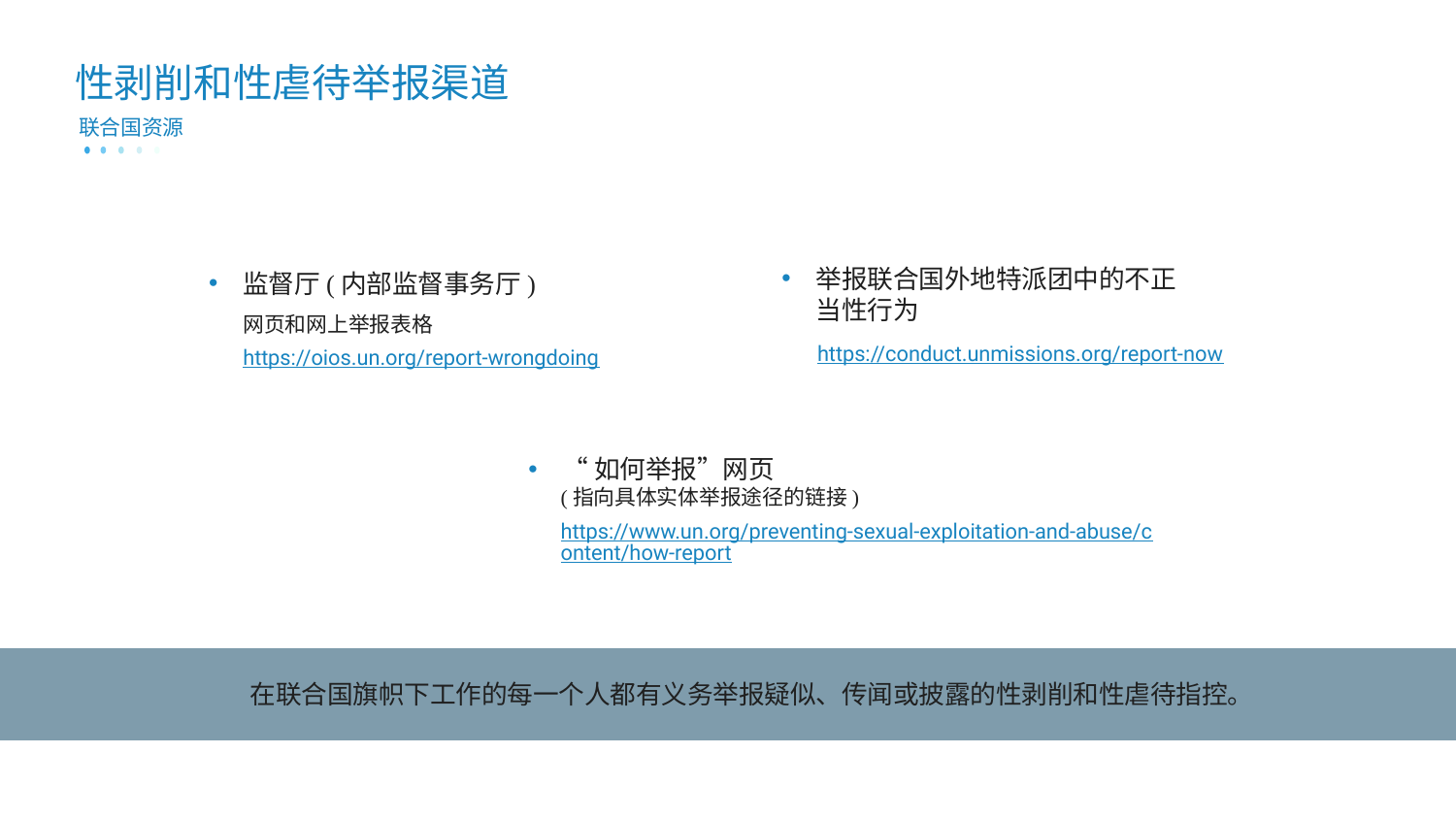

# 性剥削和性虐待举报渠道
联合国资源
举报联合国外地特派团中的不正当性行为
监督厅(内部监督事务厅)
网页和网上举报表格

https://oios.un.org/report-wrongdoing
https://conduct.unmissions.org/report-now
“如何举报”网页
      (指向具体实体举报途径的链接)
https://www.un.org/preventing-sexual-exploitation-and-abuse/content/how-report

在联合国旗帜下工作的每一个人都有义务举报疑似、传闻或披露的性剥削和性虐待指控。